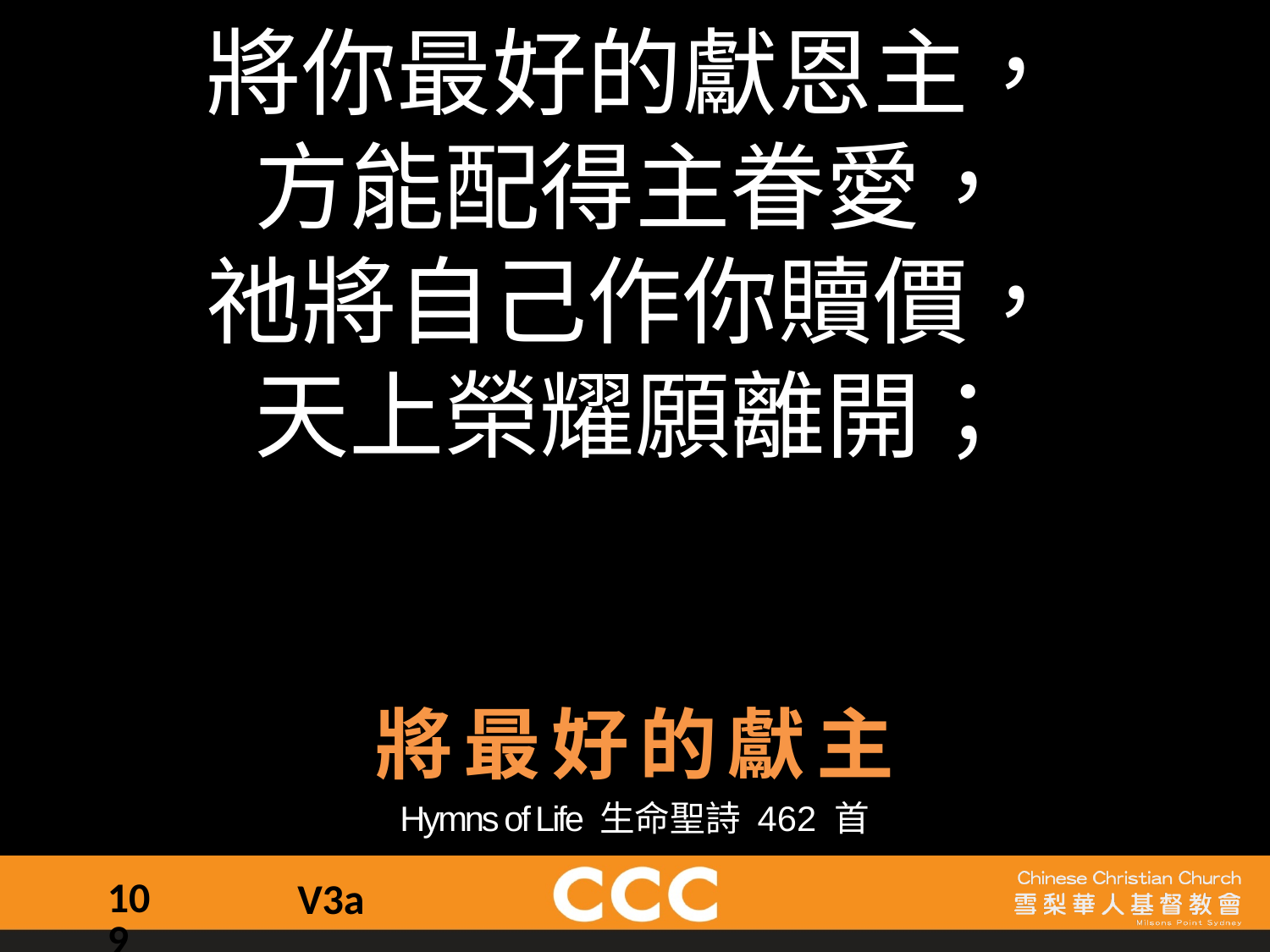

將你最好的獻恩主，
方能配得主眷愛，
祂將自己作你贖價，
天上榮耀願離開；
將最好的獻主
Hymns of Life 生命聖詩 462 首
109
V3a